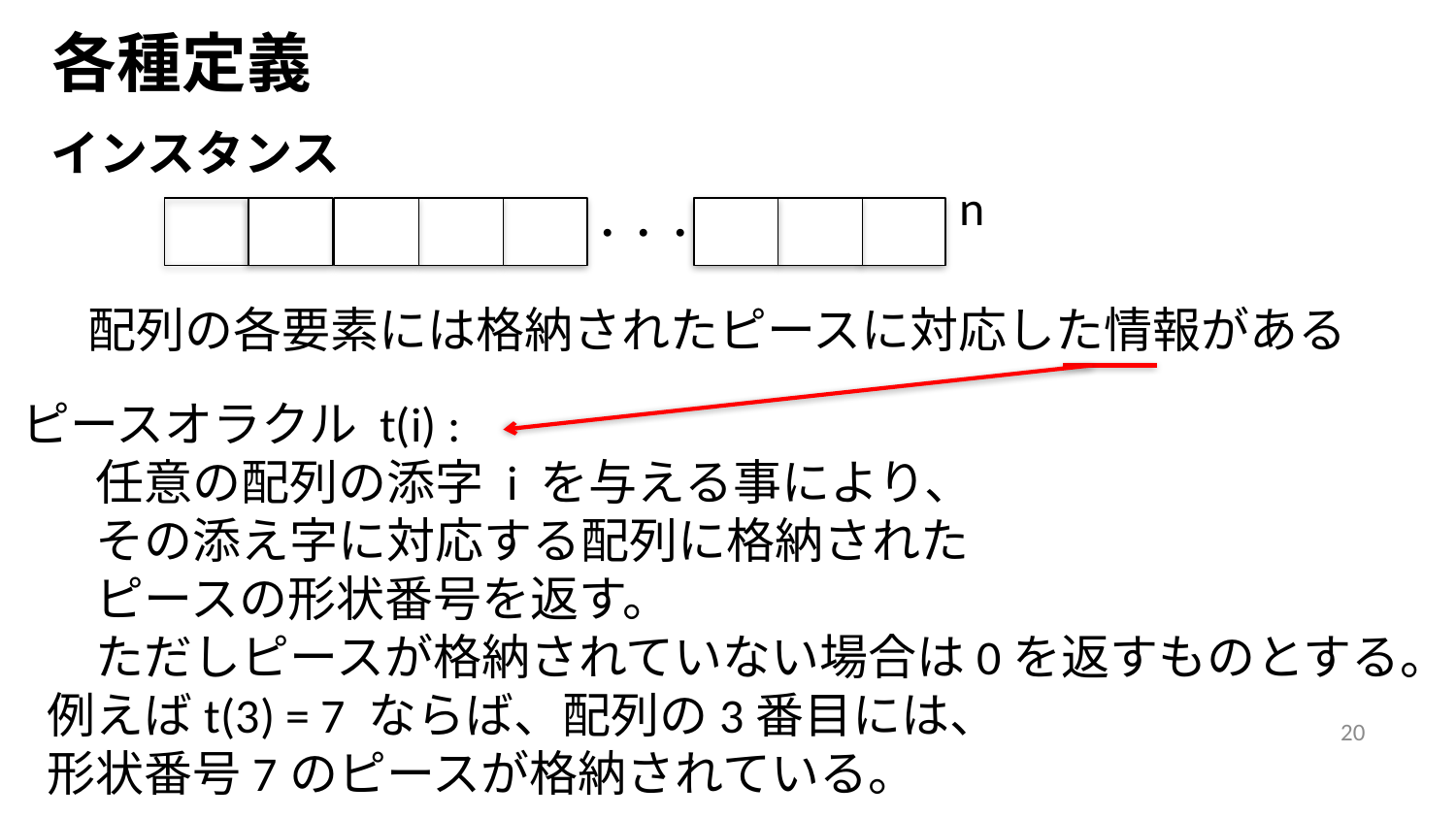

各種定義
インスタンス
n

・・・
配列の各要素には格納されたピースに対応した情報がある
○ ピースオラクル t(i) :
	任意の配列の添字 i を与える事により、
	その添え字に対応する配列に格納された
	ピースの形状番号を返す。
	ただしピースが格納されていない場合は0を返すものとする。
　　例えばt(3) = 7 ならば、配列の3番目には、
　　形状番号7のピースが格納されている。
20